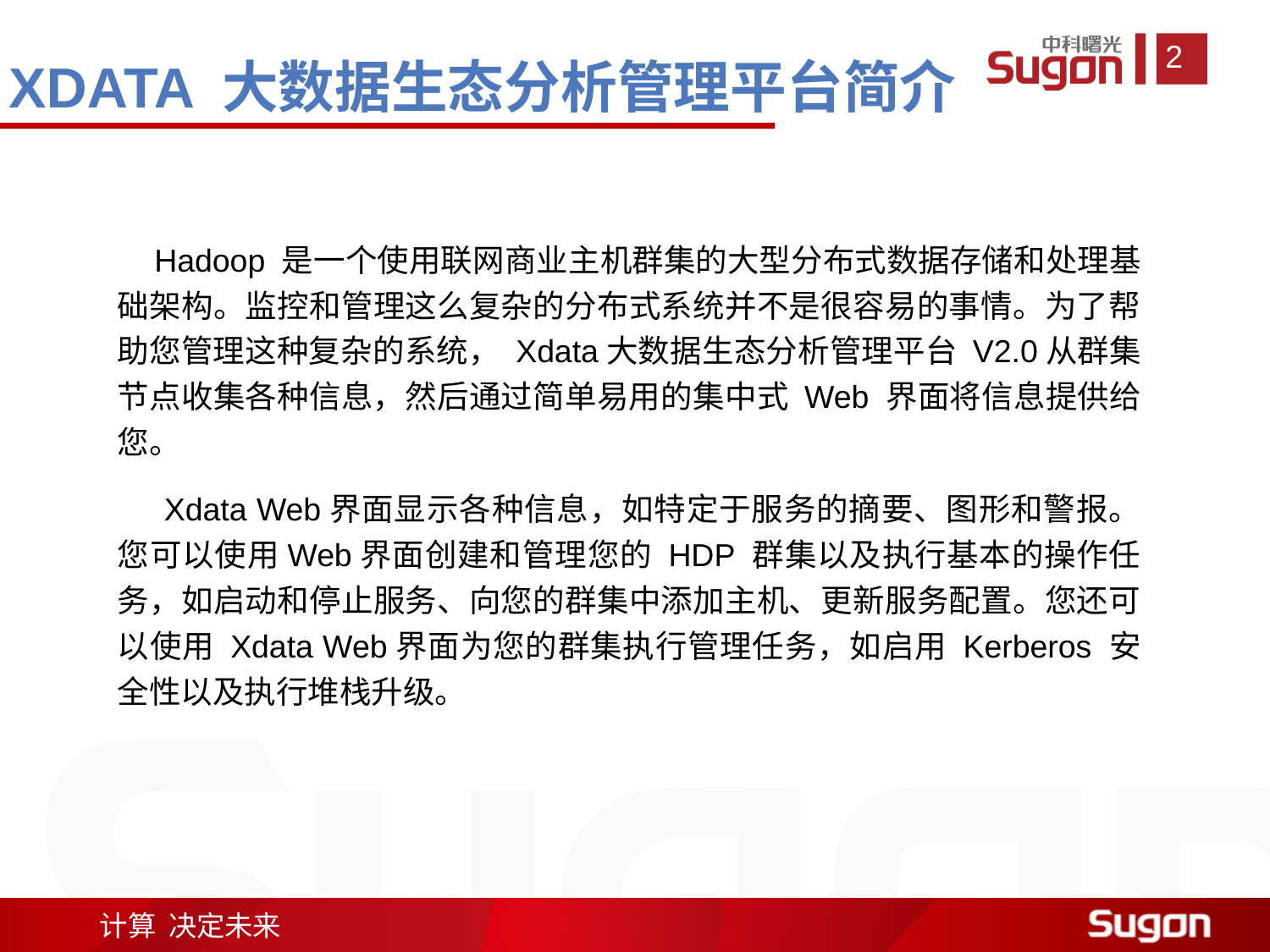

XData 大数据生态分析管理平台简介
Hadoop 是一个使用联网商业主机群集的大型分布式数据存储和处理基础架构。监控和管理这么复杂的分布式系统并不是很容易的事情。为了帮助您管理这种复杂的系统， Xdata大数据生态分析管理平台 V2.0从群集节点收集各种信息，然后通过简单易用的集中式 Web 界面将信息提供给您。
 Xdata Web界面显示各种信息，如特定于服务的摘要、图形和警报。您可以使用Web界面创建和管理您的 HDP 群集以及执行基本的操作任务，如启动和停止服务、向您的群集中添加主机、更新服务配置。您还可以使用 Xdata Web界面为您的群集执行管理任务，如启用 Kerberos 安全性以及执行堆栈升级。